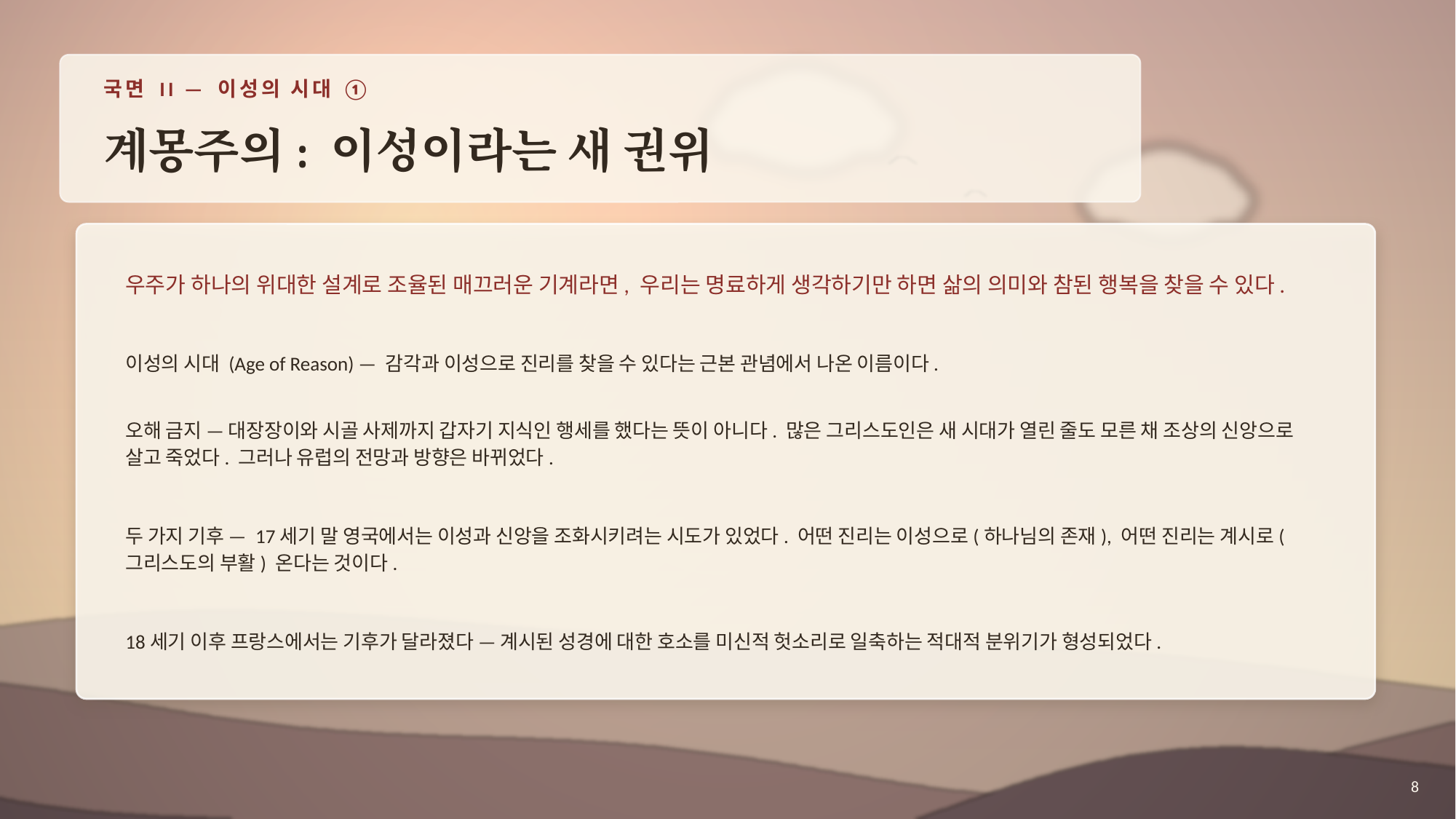

국면 II — 이성의 시대 ①
계몽주의: 이성이라는 새 권위

우주가 하나의 위대한 설계로 조율된 매끄러운 기계라면, 우리는 명료하게 생각하기만 하면 삶의 의미와 참된 행복을 찾을 수 있다.
이성의 시대 (Age of Reason) — 감각과 이성으로 진리를 찾을 수 있다는 근본 관념에서 나온 이름이다.

오해 금지 — 대장장이와 시골 사제까지 갑자기 지식인 행세를 했다는 뜻이 아니다. 많은 그리스도인은 새 시대가 열린 줄도 모른 채 조상의 신앙으로 살고 죽었다. 그러나 유럽의 전망과 방향은 바뀌었다.

두 가지 기후 — 17세기 말 영국에서는 이성과 신앙을 조화시키려는 시도가 있었다. 어떤 진리는 이성으로(하나님의 존재), 어떤 진리는 계시로(그리스도의 부활) 온다는 것이다.

18세기 이후 프랑스에서는 기후가 달라졌다 — 계시된 성경에 대한 호소를 미신적 헛소리로 일축하는 적대적 분위기가 형성되었다.
8